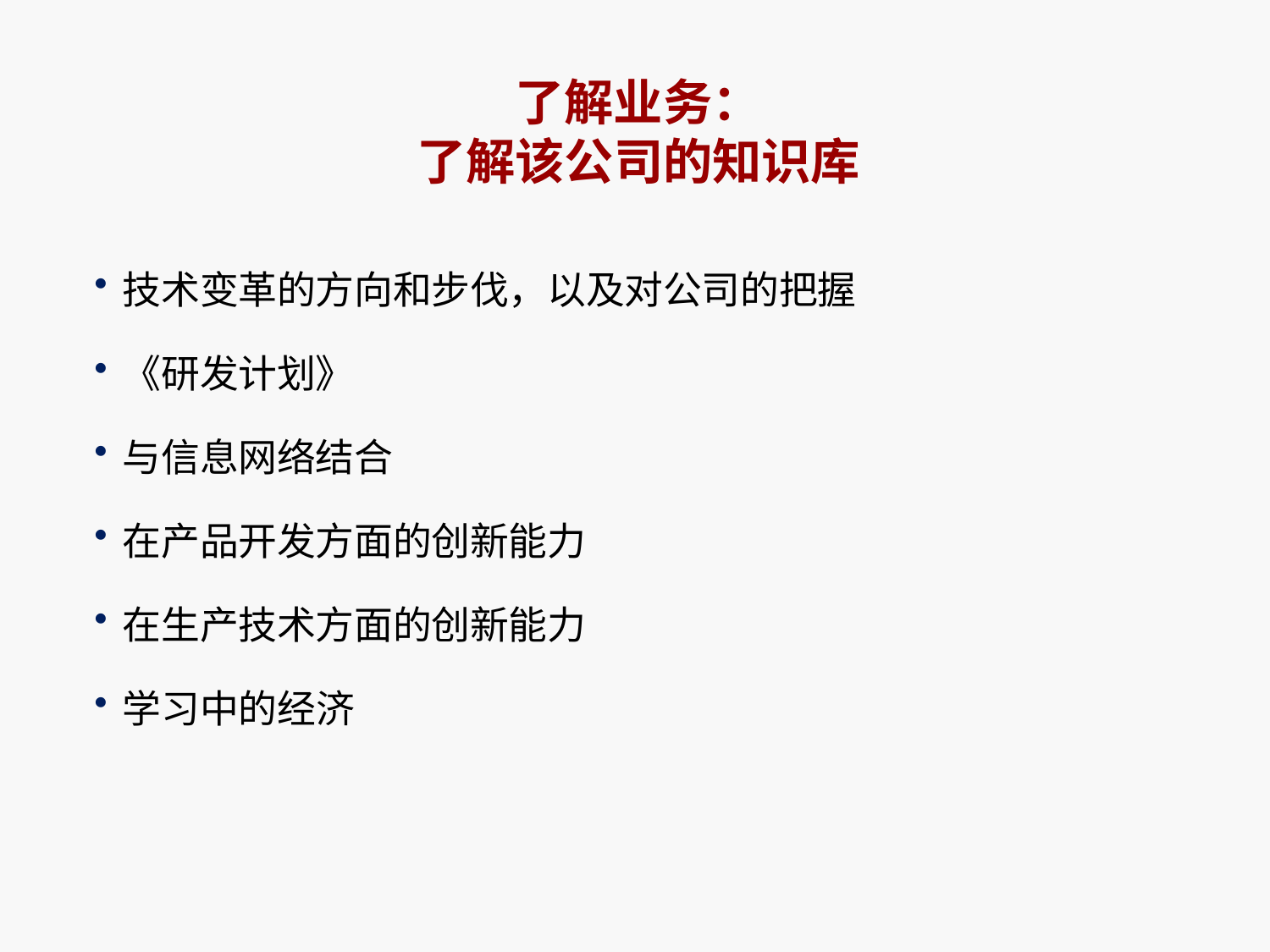

# 了解业务：
了解该公司的知识库
技术变革的方向和步伐，以及对公司的把握
《研发计划》
与信息网络结合
在产品开发方面的创新能力
在生产技术方面的创新能力
学习中的经济